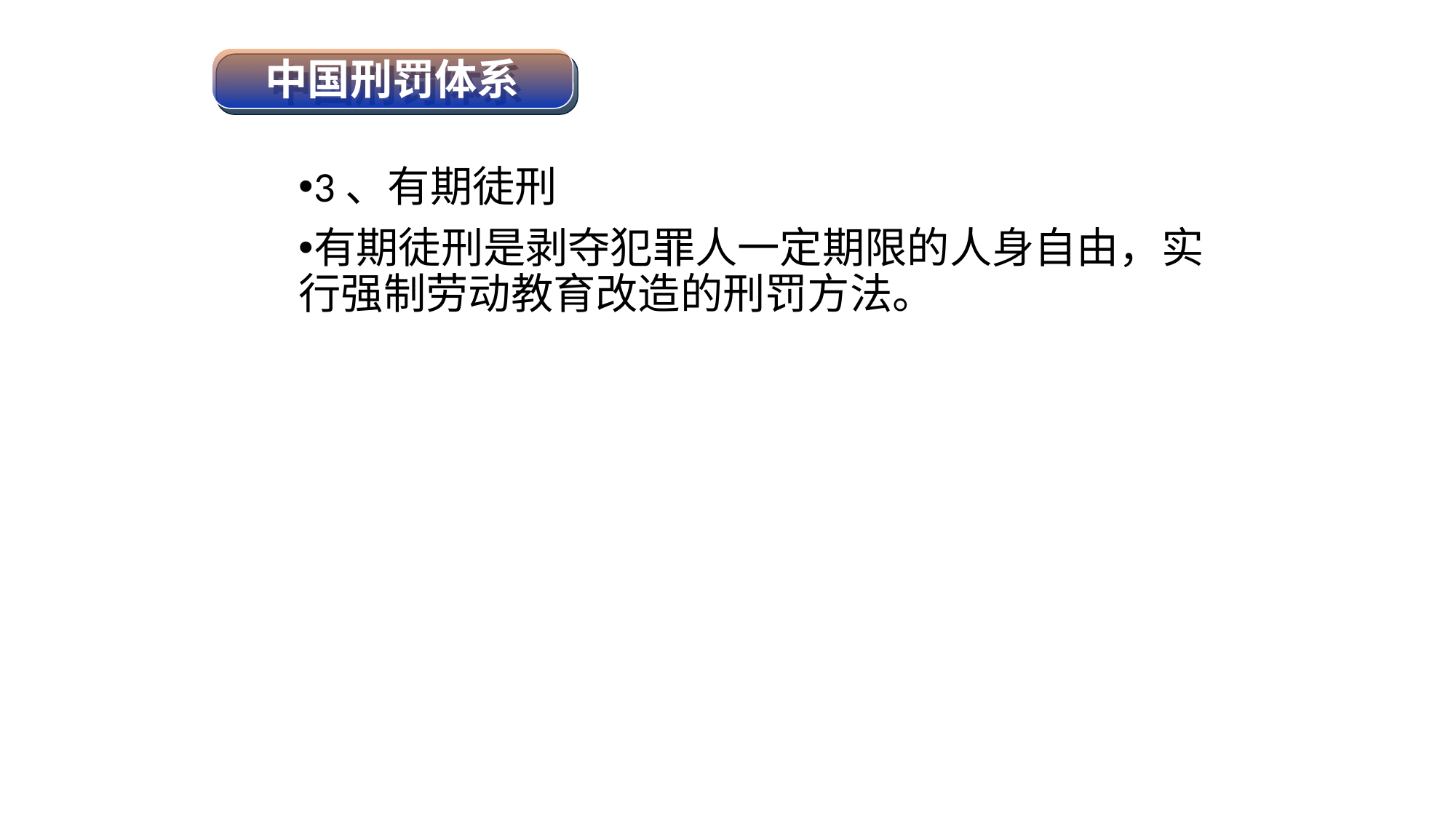

中国刑罚体系
#
3、有期徒刑
有期徒刑是剥夺犯罪人一定期限的人身自由，实行强制劳动教育改造的刑罚方法。